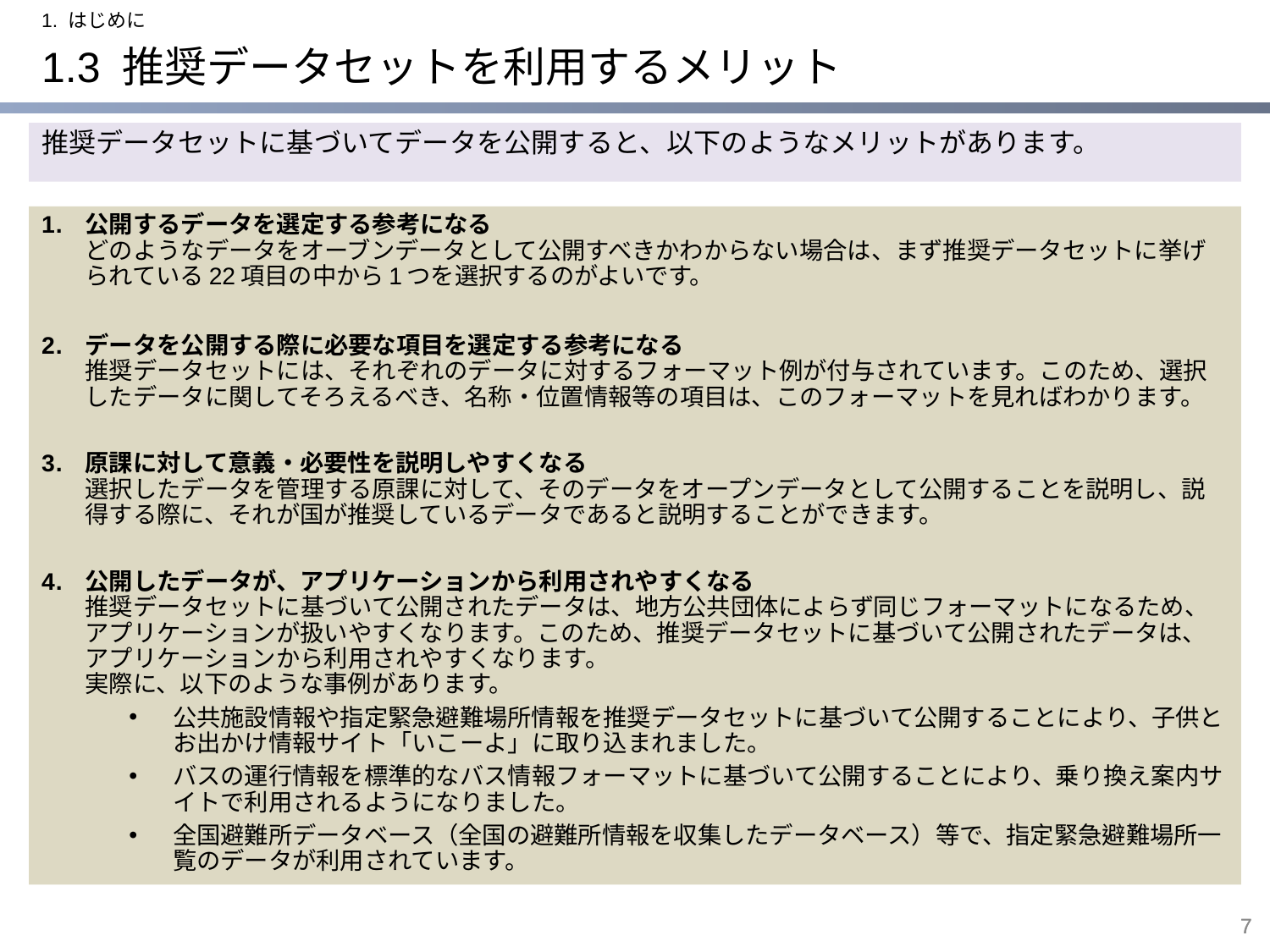

1. はじめに
# 1.3 推奨データセットを利用するメリット
推奨データセットに基づいてデータを公開すると、以下のようなメリットがあります。
公開するデータを選定する参考になる
どのようなデータをオーブンデータとして公開すべきかわからない場合は、まず推奨データセットに挙げられている22項目の中から1つを選択するのがよいです。
データを公開する際に必要な項目を選定する参考になる
推奨データセットには、それぞれのデータに対するフォーマット例が付与されています。このため、選択したデータに関してそろえるべき、名称・位置情報等の項目は、このフォーマットを見ればわかります。
原課に対して意義・必要性を説明しやすくなる
選択したデータを管理する原課に対して、そのデータをオープンデータとして公開することを説明し、説得する際に、それが国が推奨しているデータであると説明することができます。
公開したデータが、アプリケーションから利用されやすくなる
推奨データセットに基づいて公開されたデータは、地方公共団体によらず同じフォーマットになるため、アプリケーションが扱いやすくなります。このため、推奨データセットに基づいて公開されたデータは、アプリケーションから利用されやすくなります。
実際に、以下のような事例があります。
公共施設情報や指定緊急避難場所情報を推奨データセットに基づいて公開することにより、子供とお出かけ情報サイト「いこーよ」に取り込まれました。
バスの運行情報を標準的なバス情報フォーマットに基づいて公開することにより、乗り換え案内サイトで利用されるようになりました。
全国避難所データベース（全国の避難所情報を収集したデータベース）等で、指定緊急避難場所一覧のデータが利用されています。
7